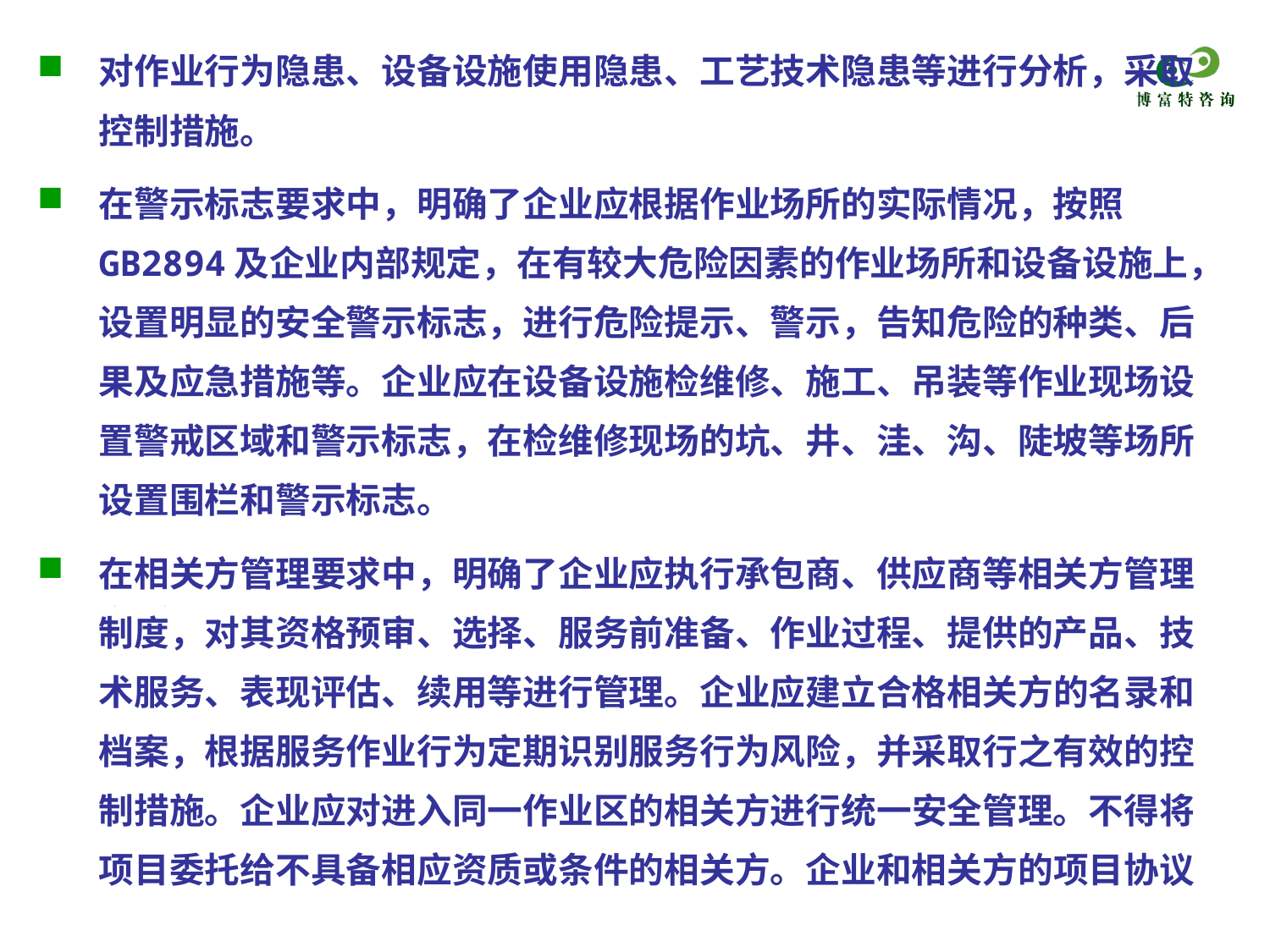

对作业行为隐患、设备设施使用隐患、工艺技术隐患等进行分析，采取控制措施。
在警示标志要求中，明确了企业应根据作业场所的实际情况，按照GB2894及企业内部规定，在有较大危险因素的作业场所和设备设施上，设置明显的安全警示标志，进行危险提示、警示，告知危险的种类、后果及应急措施等。企业应在设备设施检维修、施工、吊装等作业现场设置警戒区域和警示标志，在检维修现场的坑、井、洼、沟、陡坡等场所设置围栏和警示标志。
在相关方管理要求中，明确了企业应执行承包商、供应商等相关方管理制度，对其资格预审、选择、服务前准备、作业过程、提供的产品、技术服务、表现评估、续用等进行管理。企业应建立合格相关方的名录和档案，根据服务作业行为定期识别服务行为风险，并采取行之有效的控制措施。企业应对进入同一作业区的相关方进行统一安全管理。不得将项目委托给不具备相应资质或条件的相关方。企业和相关方的项目协议